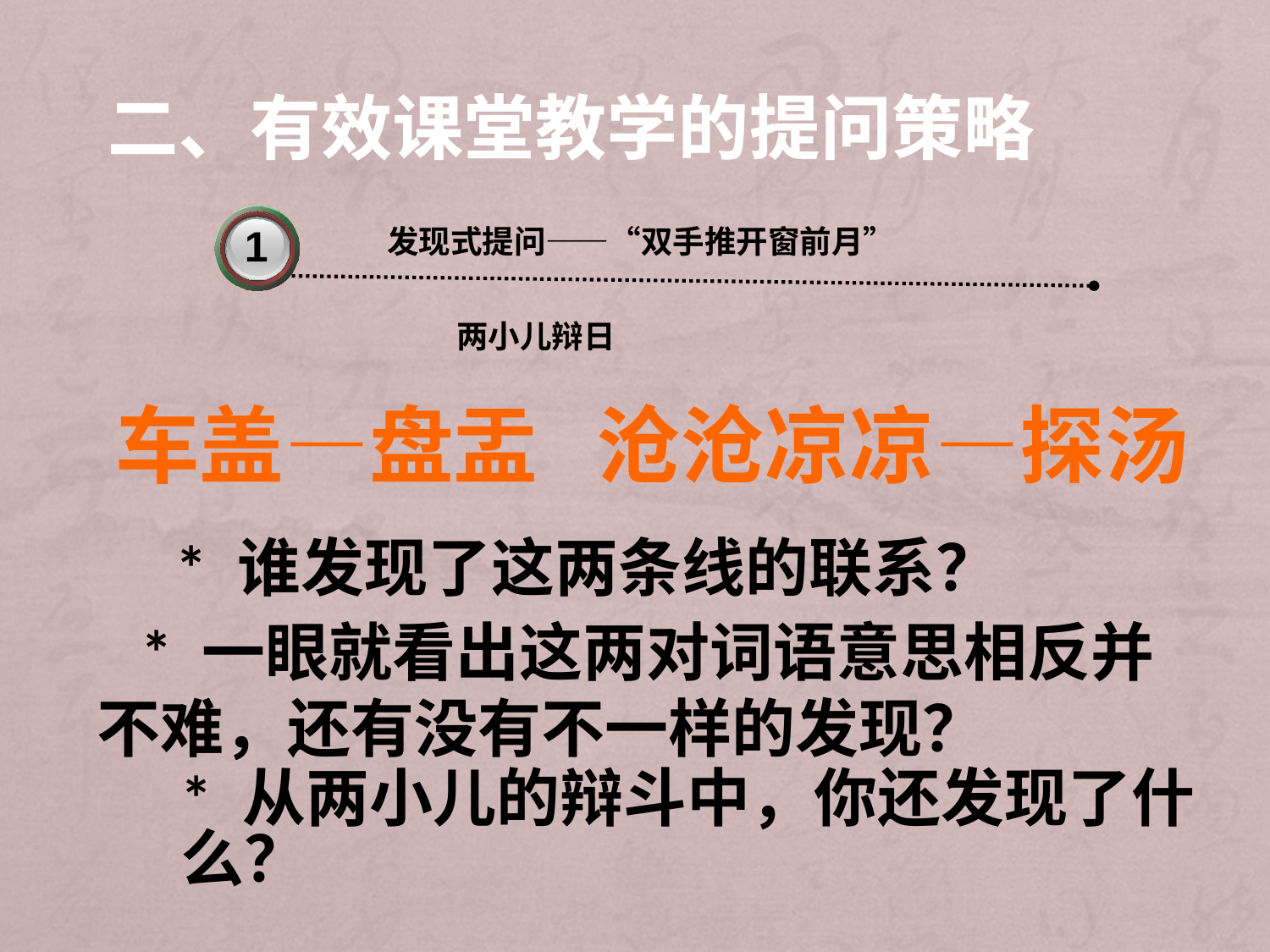

二、有效课堂教学的提问策略

1

发现式提问——“双手推开窗前月”

   两小儿辩日
车盖—盘盂   沧沧凉凉—探汤
* 谁发现了这两条线的联系？
   * 一眼就看出这两对词语意思相反并不难，还有没有不一样的发现？
* 从两小儿的辩斗中，你还发现了什么？